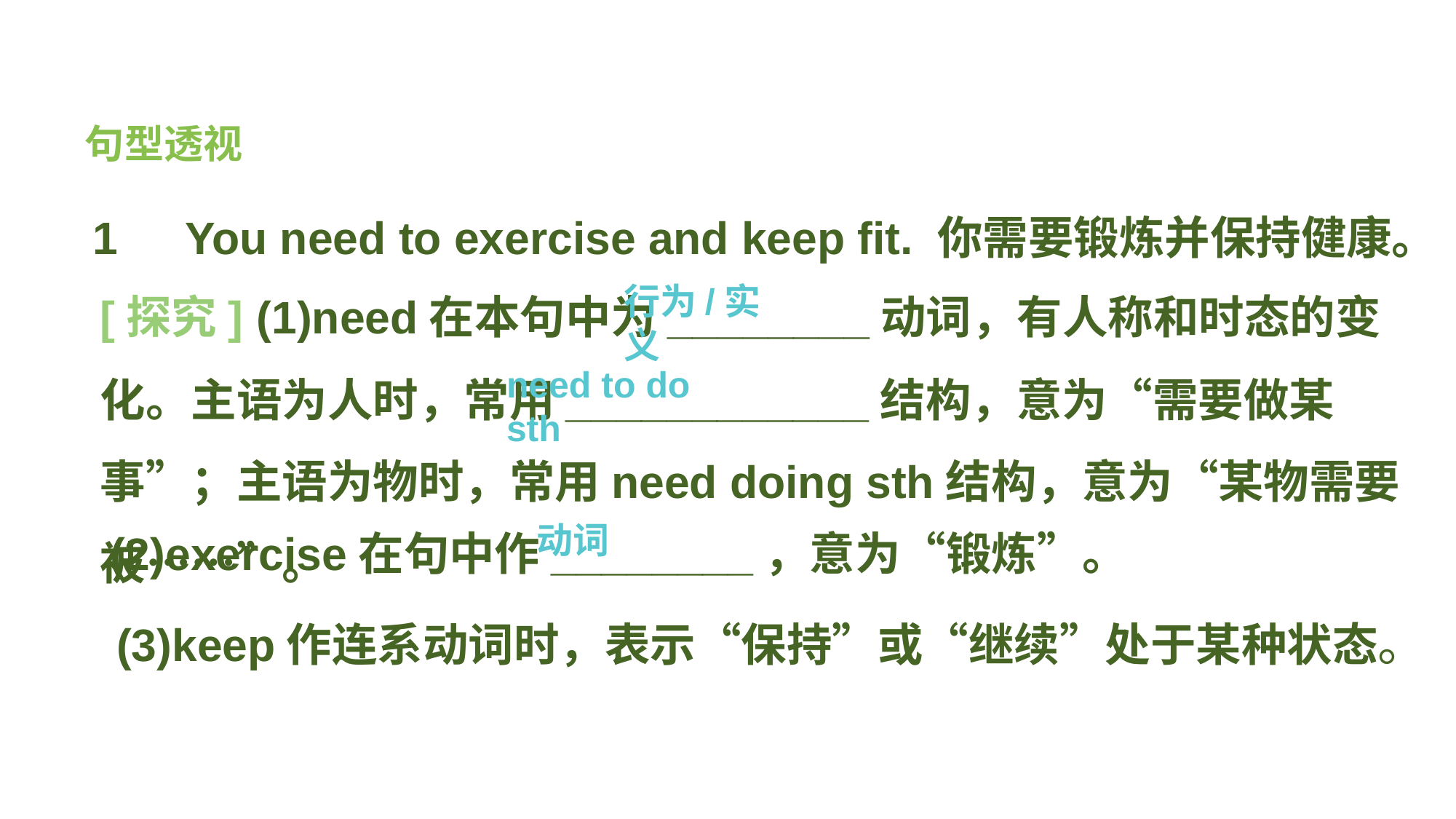

句型透视
 1　You need to exercise and keep fit. 你需要锻炼并保持健康。

[探究] (1)need在本句中为________动词，有人称和时态的变化。主语为人时，常用____________结构，意为“需要做某事”；主语为物时，常用need doing sth结构，意为“某物需要被……”。
行为/实义
need to do sth
(2)exercise在句中作________，意为“锻炼”。
动词
(3)keep作连系动词时，表示“保持”或“继续”处于某种状态。